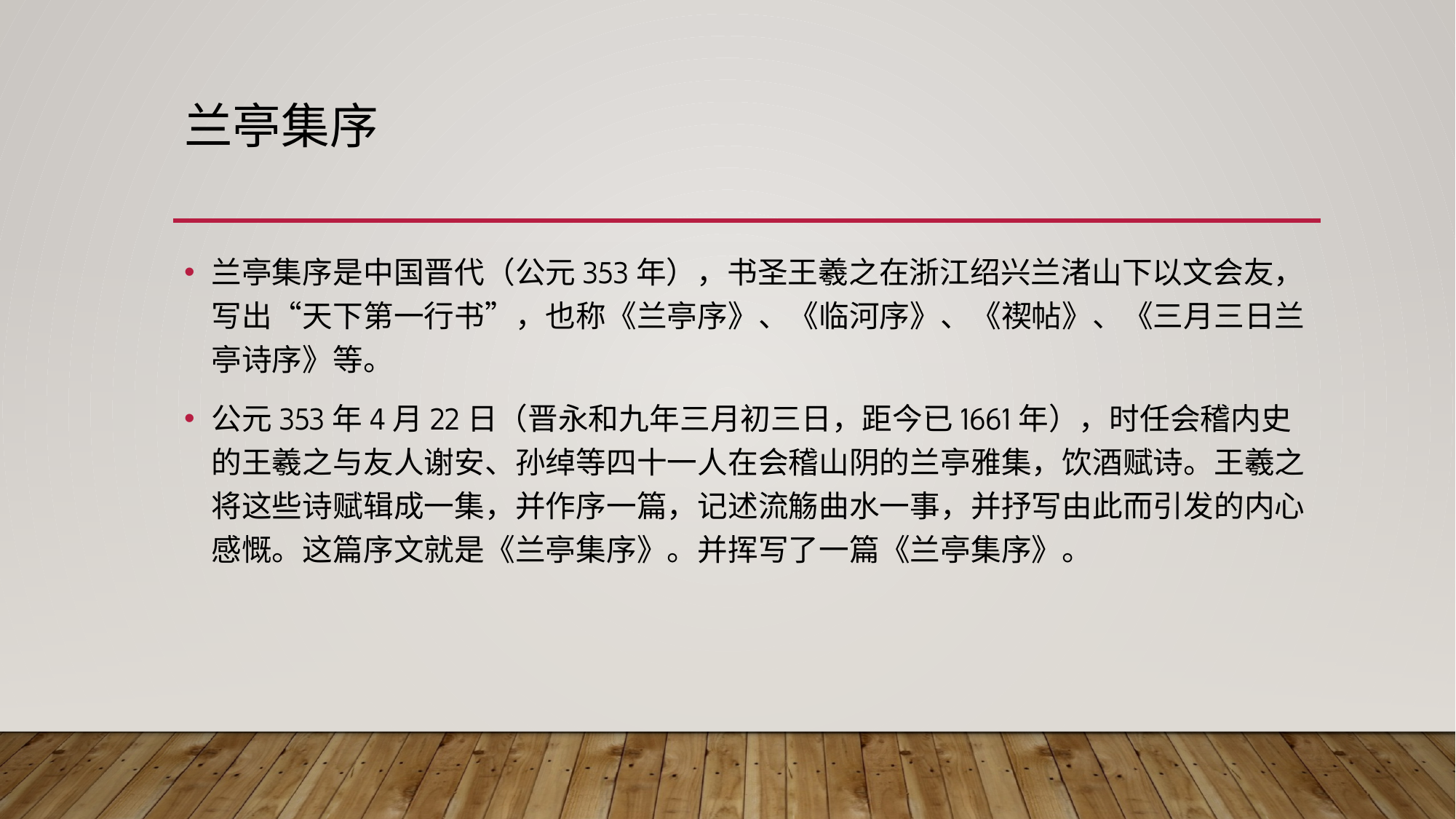

# 兰亭集序
兰亭集序是中国晋代（公元353年），书圣王羲之在浙江绍兴兰渚山下以文会友，写出“天下第一行书”，也称《兰亭序》、《临河序》、《禊帖》、《三月三日兰亭诗序》等。
公元353年4月22日（晋永和九年三月初三日，距今已1661年），时任会稽内史的王羲之与友人谢安、孙绰等四十一人在会稽山阴的兰亭雅集，饮酒赋诗。王羲之将这些诗赋辑成一集，并作序一篇，记述流觞曲水一事，并抒写由此而引发的内心感慨。这篇序文就是《兰亭集序》。并挥写了一篇《兰亭集序》。